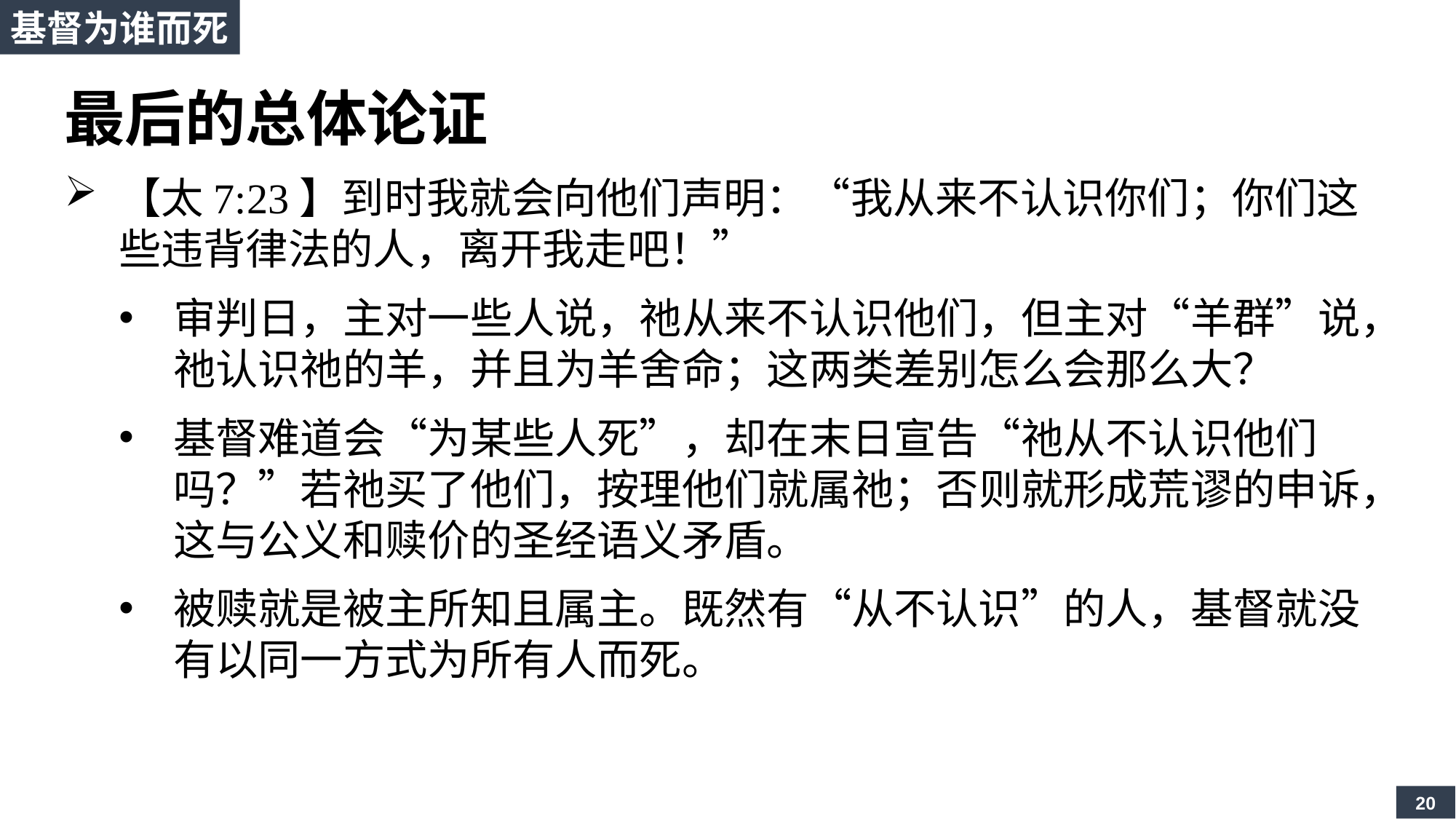

基督为谁而死
最后的总体论证
【太7:23】到时我就会向他们声明：“我从来不认识你们；你们这些违背律法的人，离开我走吧！”
审判日，主对一些人说，祂从来不认识他们，但主对“羊群”说，祂认识祂的羊，并且为羊舍命；这两类差别怎么会那么大？
基督难道会“为某些人死”，却在末日宣告“祂从不认识他们吗？”若祂买了他们，按理他们就属祂；否则就形成荒谬的申诉，这与公义和赎价的圣经语义矛盾。
被赎就是被主所知且属主。既然有“从不认识”的人，基督就没有以同一方式为所有人而死。
20